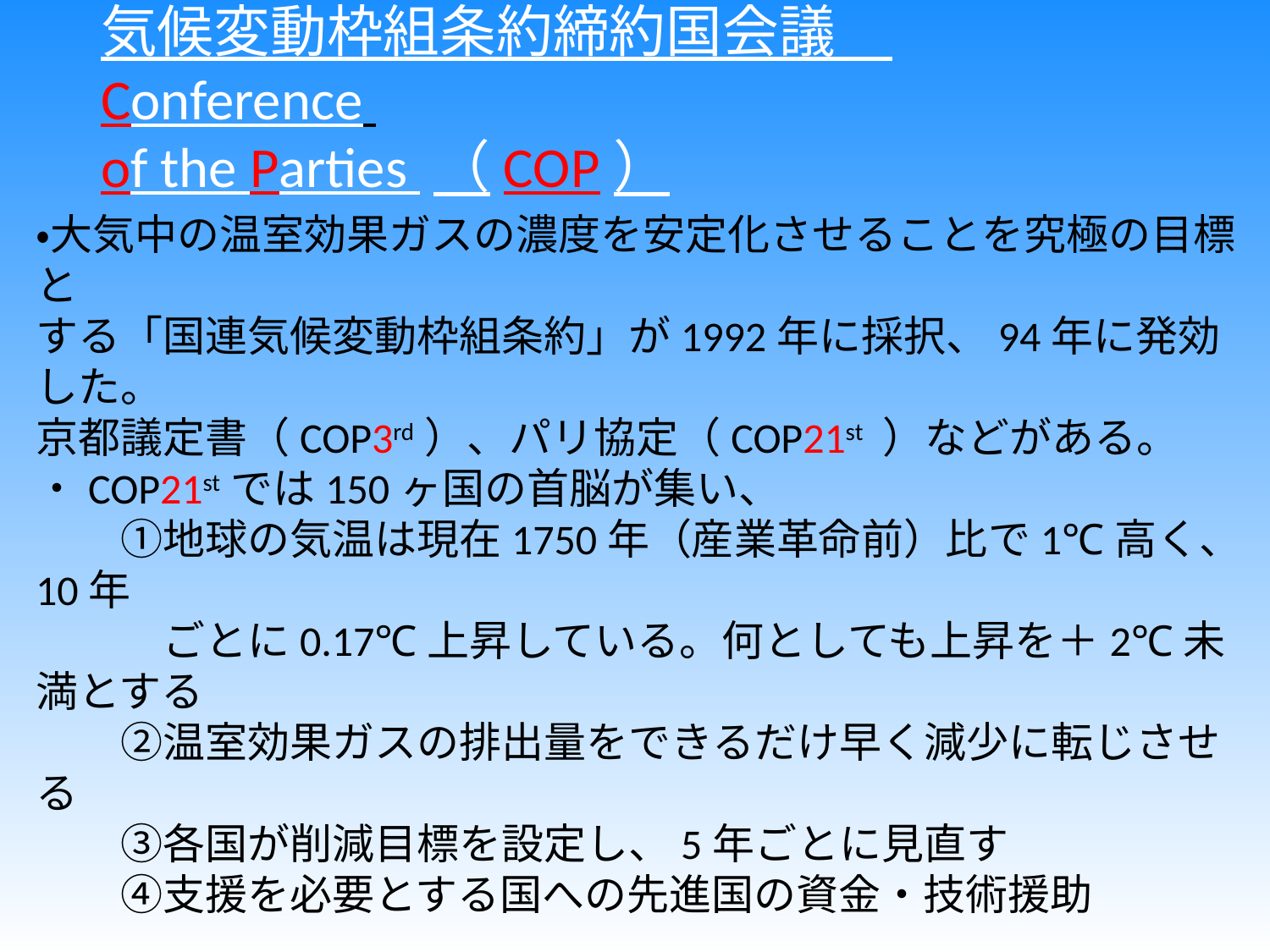

# 気候変動枠組条約締約国会議　Conference of the Parties （COP）
・大気中の温室効果ガスの濃度を安定化させることを究極の目標と
する「国連気候変動枠組条約」が1992年に採択、94年に発効した。
京都議定書（COP3rd）、パリ協定（COP21st ）などがある。
・COP21stでは150ヶ国の首脳が集い、
　　①地球の気温は現在1750年（産業革命前）比で1℃高く、10年
　　　ごとに0.17℃上昇している。何としても上昇を＋2℃未満とする
　　②温室効果ガスの排出量をできるだけ早く減少に転じさせる
　　③各国が削減目標を設定し、5年ごとに見直す
　　④支援を必要とする国への先進国の資金・技術援助

ストックホルム大学、2018年8月7日発表によると、気温が産業革命
以前から2度以上高くなると、今は気温上昇を防いでくれている自然システムが大量の炭素発生源へと変わり、地球が4～5度高い“Hot-house Earth”状態になる「不可逆な道」を歩み始めてしまう。